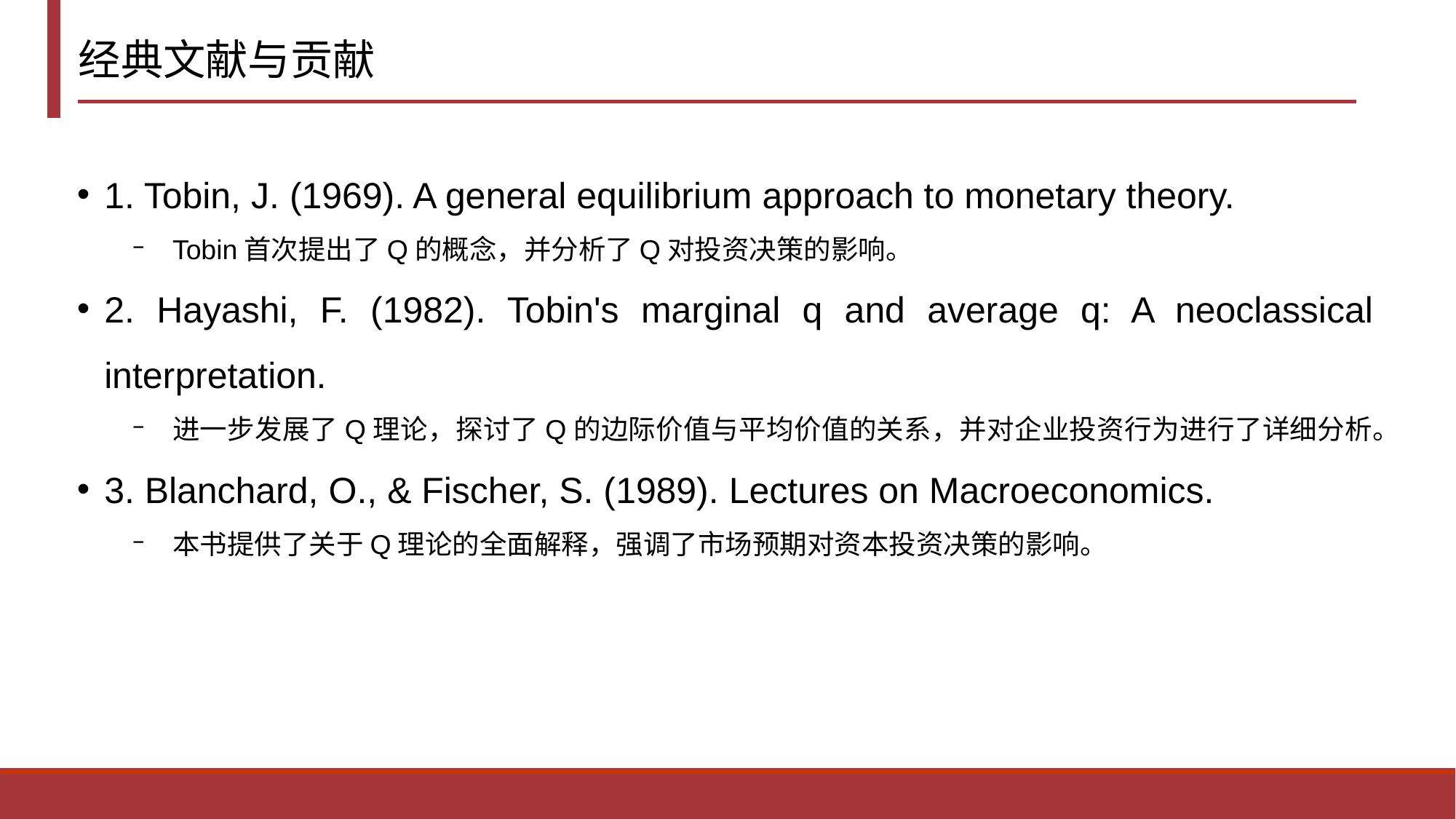

# 经典文献与贡献
1. Tobin, J. (1969). A general equilibrium approach to monetary theory.
Tobin首次提出了Q的概念，并分析了Q对投资决策的影响。
2. Hayashi, F. (1982). Tobin's marginal q and average q: A neoclassical interpretation.
进一步发展了Q理论，探讨了Q的边际价值与平均价值的关系，并对企业投资行为进行了详细分析。
3. Blanchard, O., & Fischer, S. (1989). Lectures on Macroeconomics.
本书提供了关于Q理论的全面解释，强调了市场预期对资本投资决策的影响。